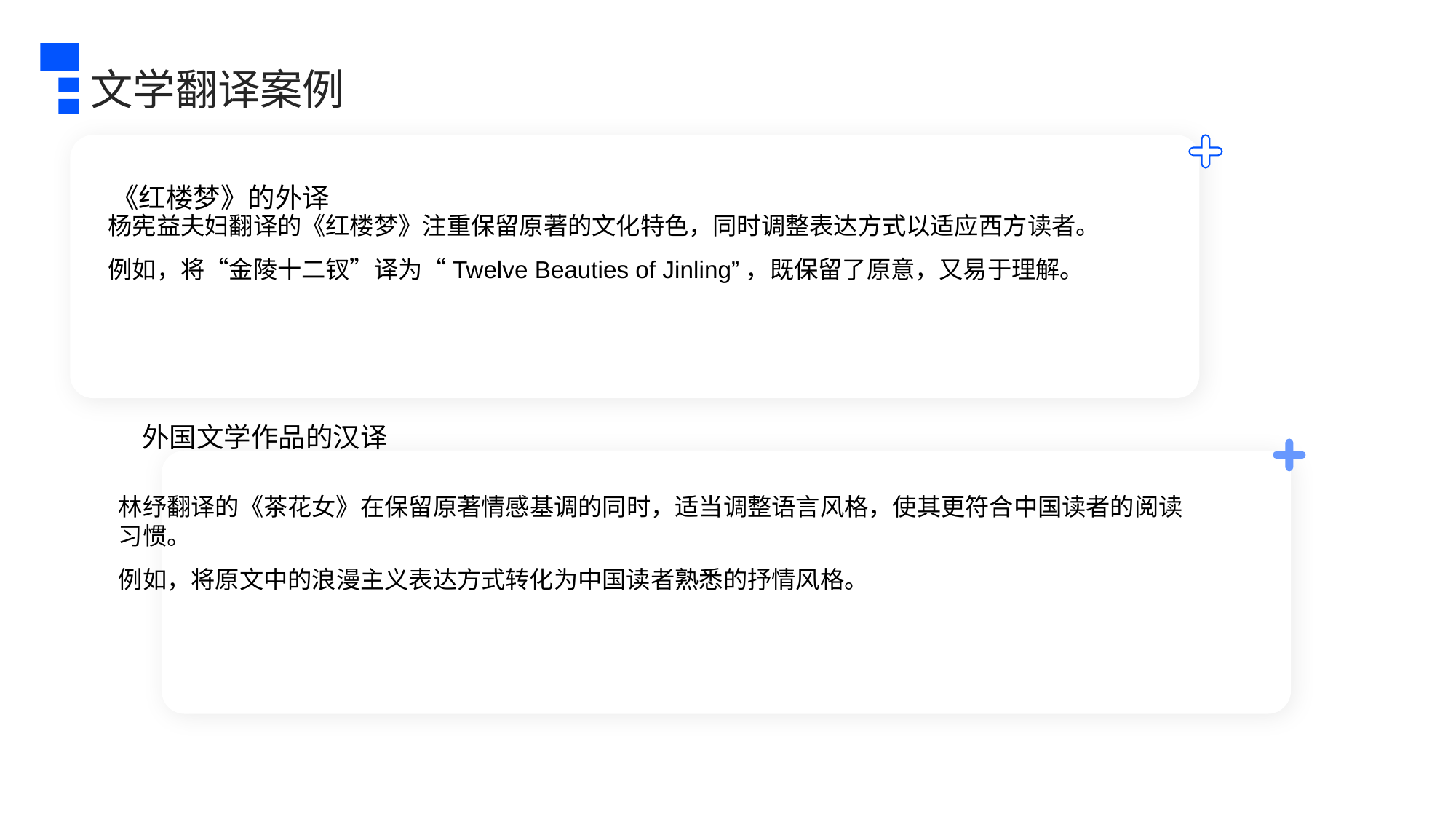

文学翻译案例

《红楼梦》的外译
杨宪益夫妇翻译的《红楼梦》注重保留原著的文化特色，同时调整表达方式以适应西方读者。
例如，将“金陵十二钗”译为“Twelve Beauties of Jinling”，既保留了原意，又易于理解。
外国文学作品的汉译

林纾翻译的《茶花女》在保留原著情感基调的同时，适当调整语言风格，使其更符合中国读者的阅读习惯。
例如，将原文中的浪漫主义表达方式转化为中国读者熟悉的抒情风格。